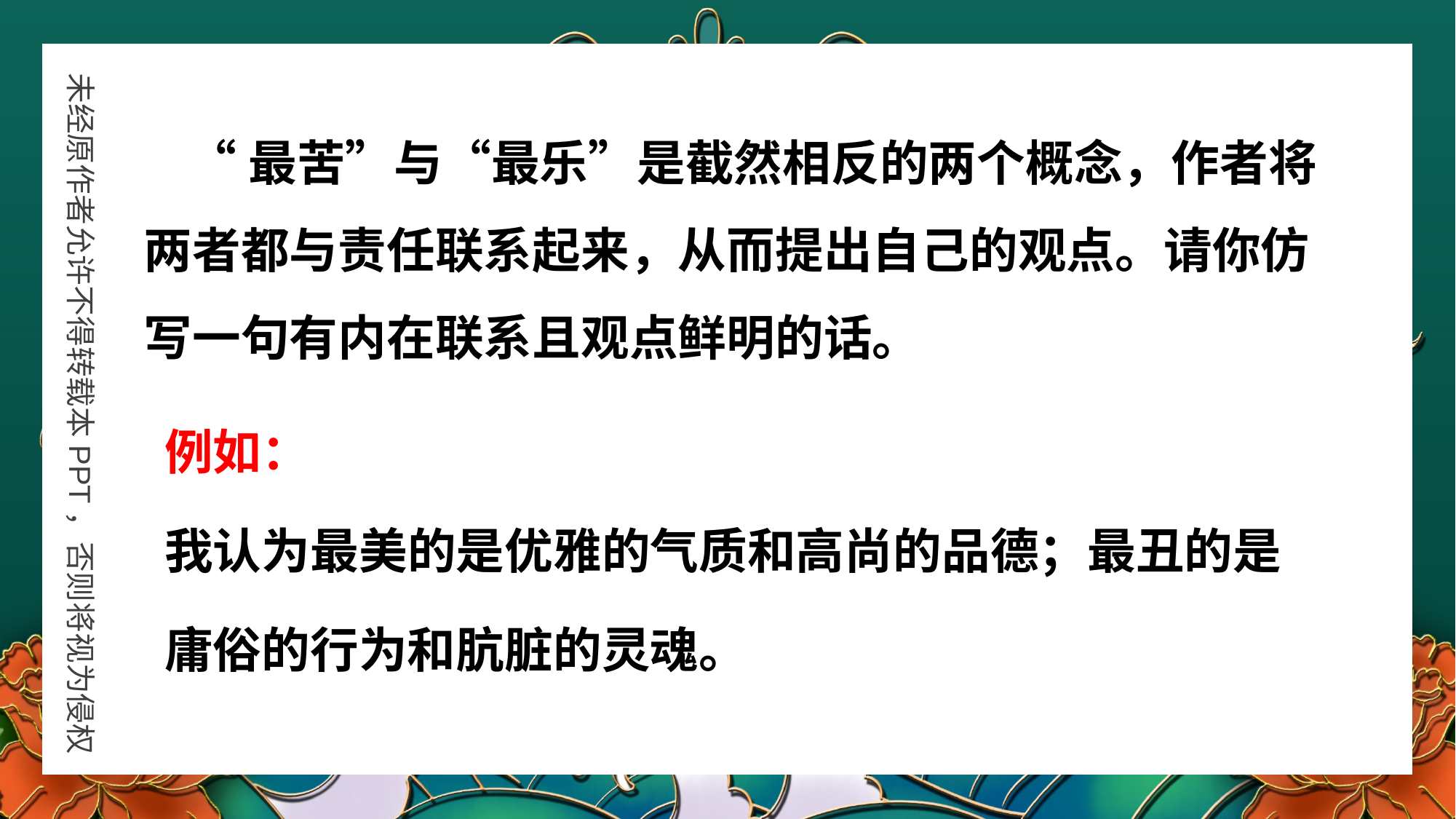

“最苦”与“最乐”是截然相反的两个概念，作者将两者都与责任联系起来，从而提出自己的观点。请你仿写一句有内在联系且观点鲜明的话。
例如：
我认为最美的是优雅的气质和高尚的品德；最丑的是庸俗的行为和肮脏的灵魂。